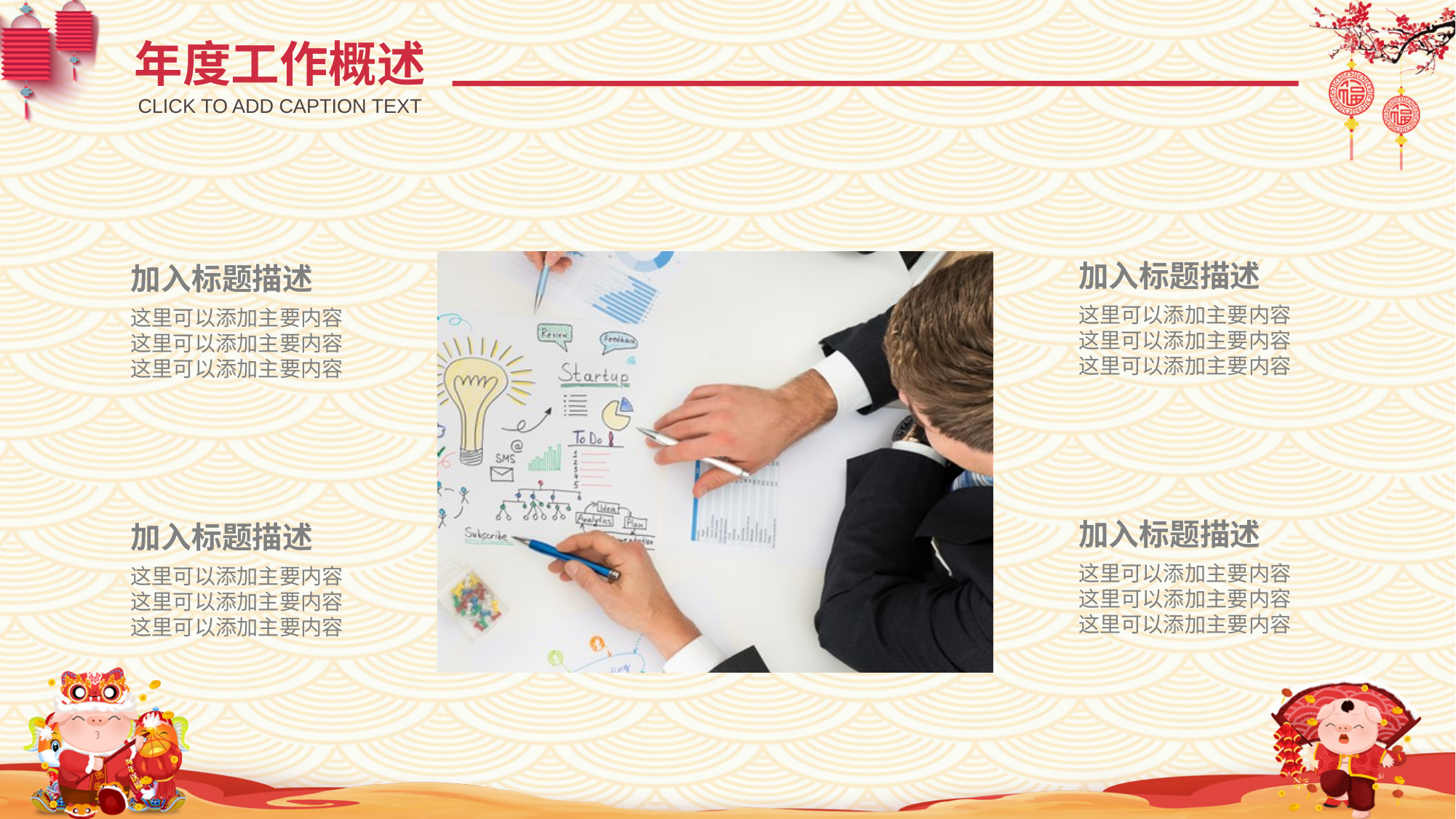

年度工作概述

CLICK TO ADD CAPTION TEXT

加入标题描述
这里可以添加主要内容
这里可以添加主要内容
这里可以添加主要内容
加入标题描述
这里可以添加主要内容
这里可以添加主要内容
这里可以添加主要内容
加入标题描述
这里可以添加主要内容
这里可以添加主要内容
这里可以添加主要内容
加入标题描述
这里可以添加主要内容
这里可以添加主要内容
这里可以添加主要内容